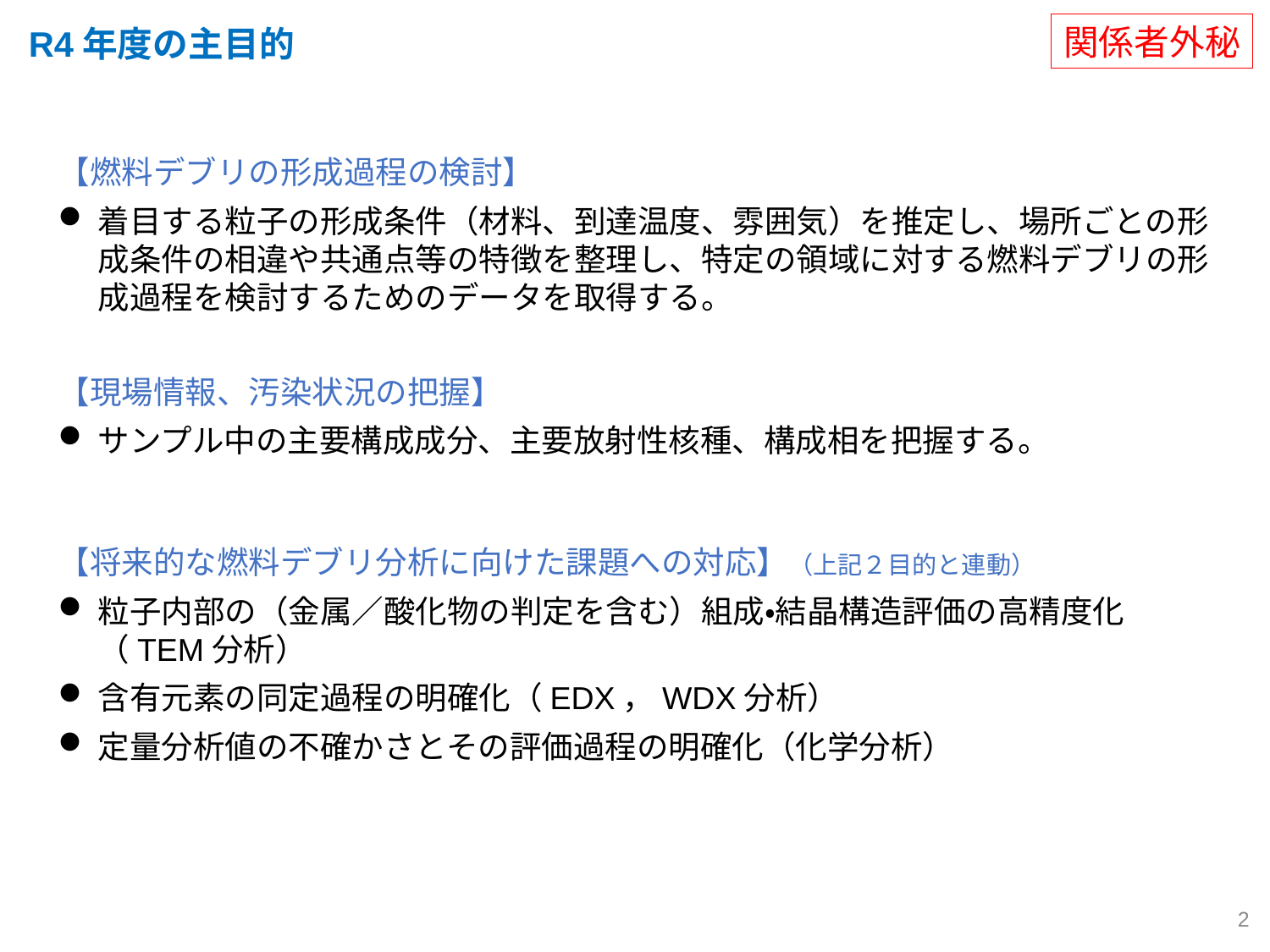

関係者外秘
R4年度の主目的
【燃料デブリの形成過程の検討】
着目する粒子の形成条件（材料、到達温度、雰囲気）を推定し、場所ごとの形成条件の相違や共通点等の特徴を整理し、特定の領域に対する燃料デブリの形成過程を検討するためのデータを取得する。
【現場情報、汚染状況の把握】
サンプル中の主要構成成分、主要放射性核種、構成相を把握する。
【将来的な燃料デブリ分析に向けた課題への対応】（上記２目的と連動）
粒子内部の（金属／酸化物の判定を含む）組成・結晶構造評価の高精度化（TEM分析）
含有元素の同定過程の明確化（EDX，WDX分析）
定量分析値の不確かさとその評価過程の明確化（化学分析）
2